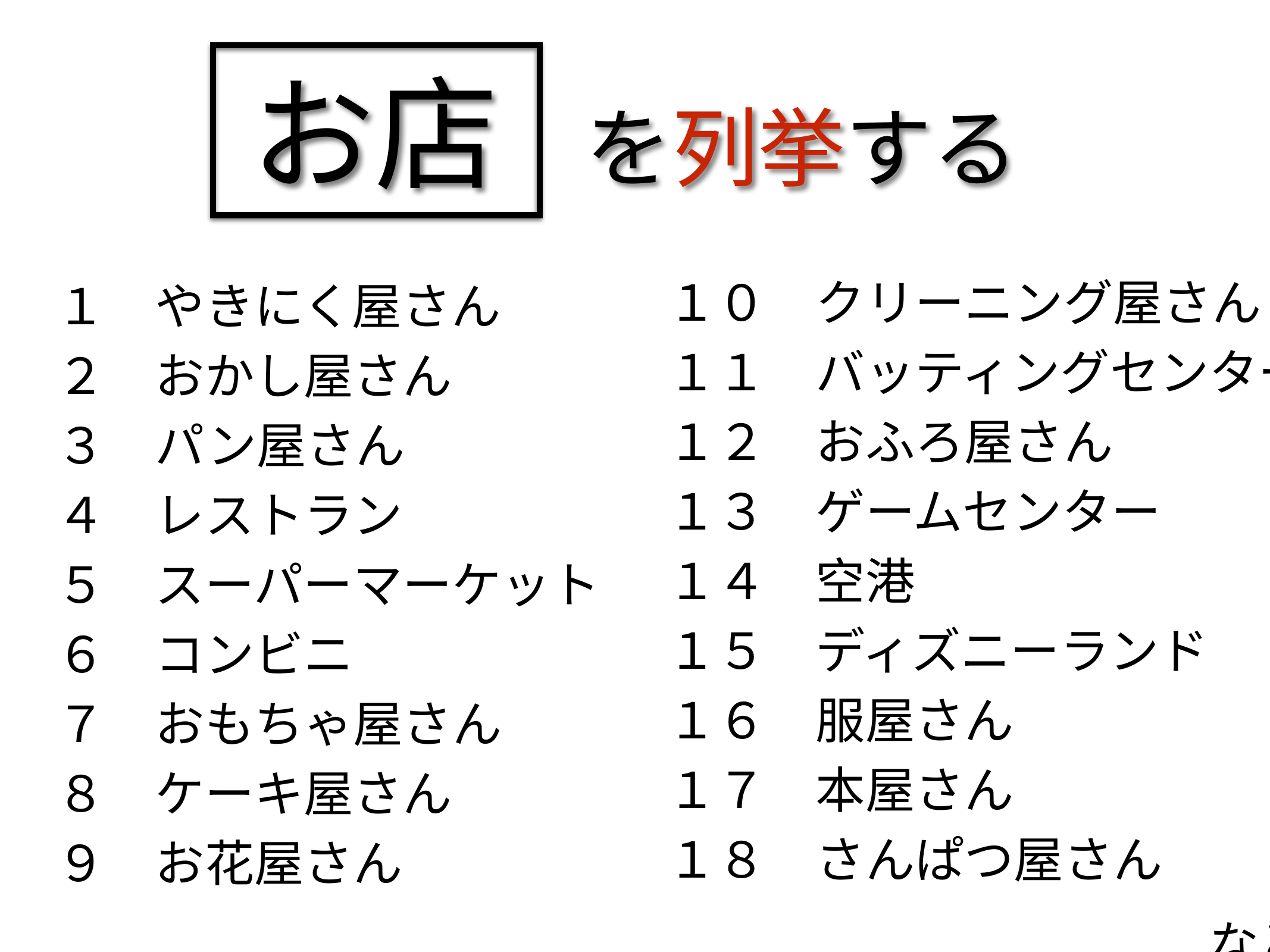

お店　を列挙する
１０　クリーニング屋さん
１１　バッティングセンター
１２　おふろ屋さん
１３　ゲームセンター
１４　空港
１５　ディズニーランド
１６　服屋さん
１７　本屋さん
１８　さんぱつ屋さん

など
１　やきにく屋さん
２　おかし屋さん
３　パン屋さん
４　レストラン
５　スーパーマーケット
６　コンビニ
７　おもちゃ屋さん
８　ケーキ屋さん
９　お花屋さん